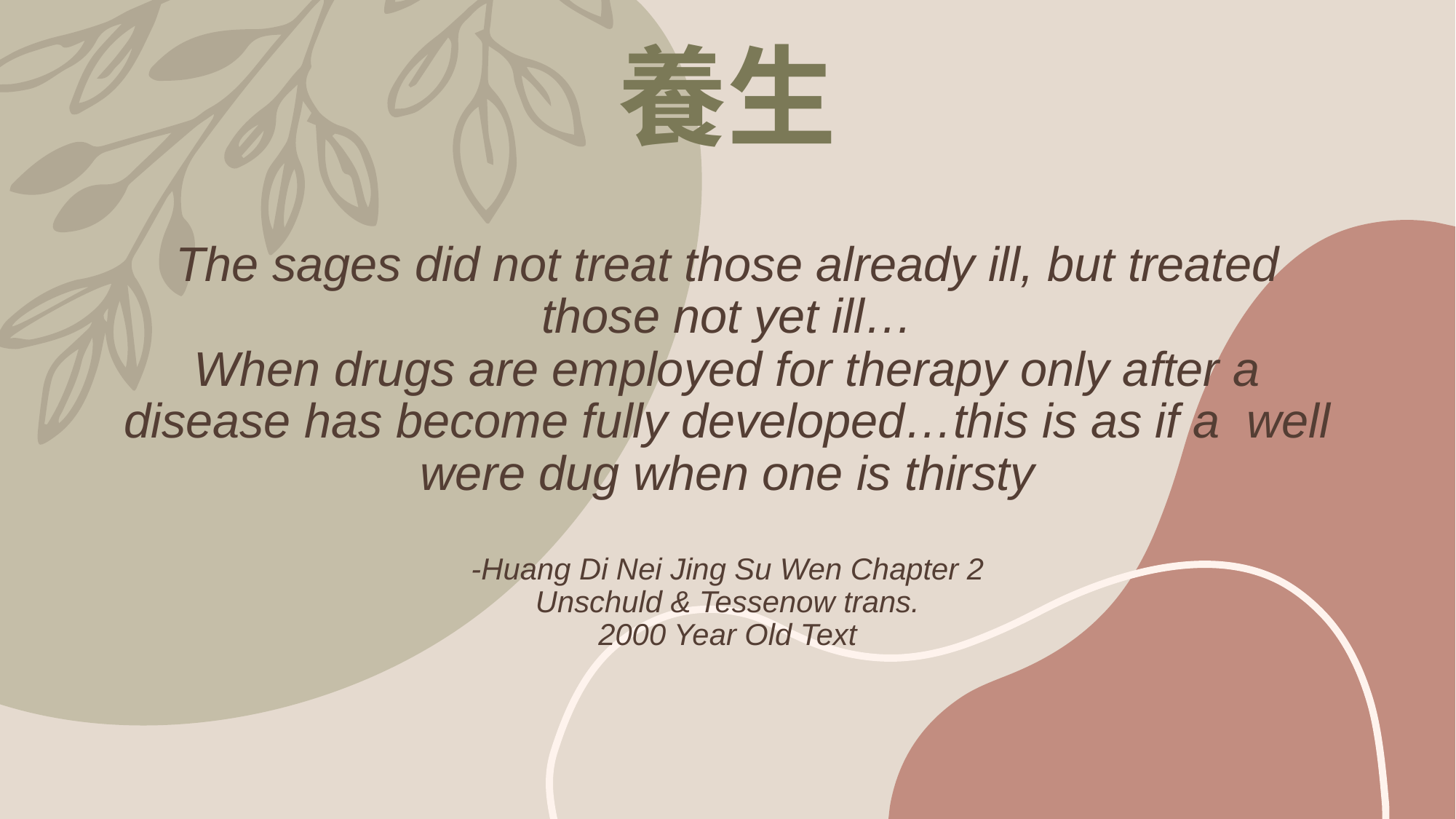

# 養生 The sages did not treat those already ill, but treated those not yet ill… When drugs are employed for therapy only after a disease has become fully developed…this is as if a  well were dug when one is thirsty -Huang Di Nei Jing Su Wen Chapter 2 Unschuld & Tessenow trans. 2000 Year Old Text